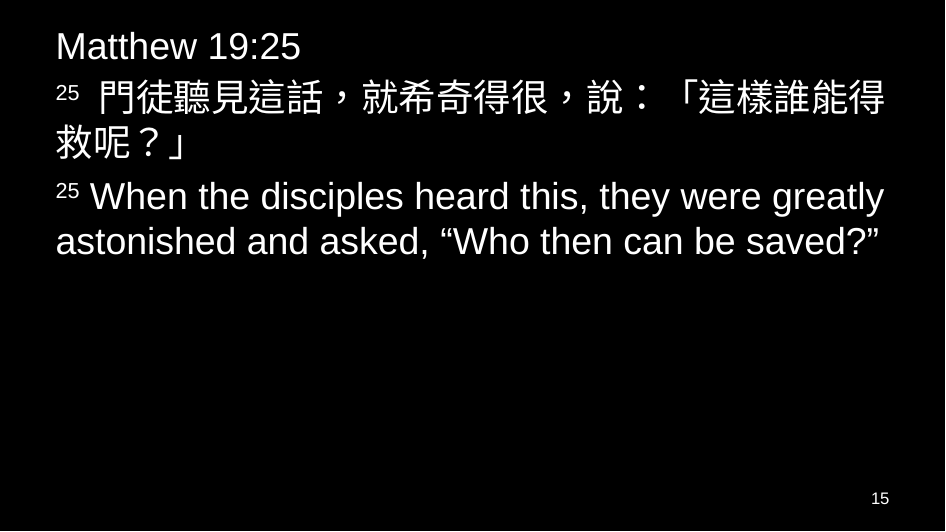

Matthew 19:25
25 門徒聽見這話，就希奇得很，說：「這樣誰能得救呢？」
25 When the disciples heard this, they were greatly astonished and asked, “Who then can be saved?”

15